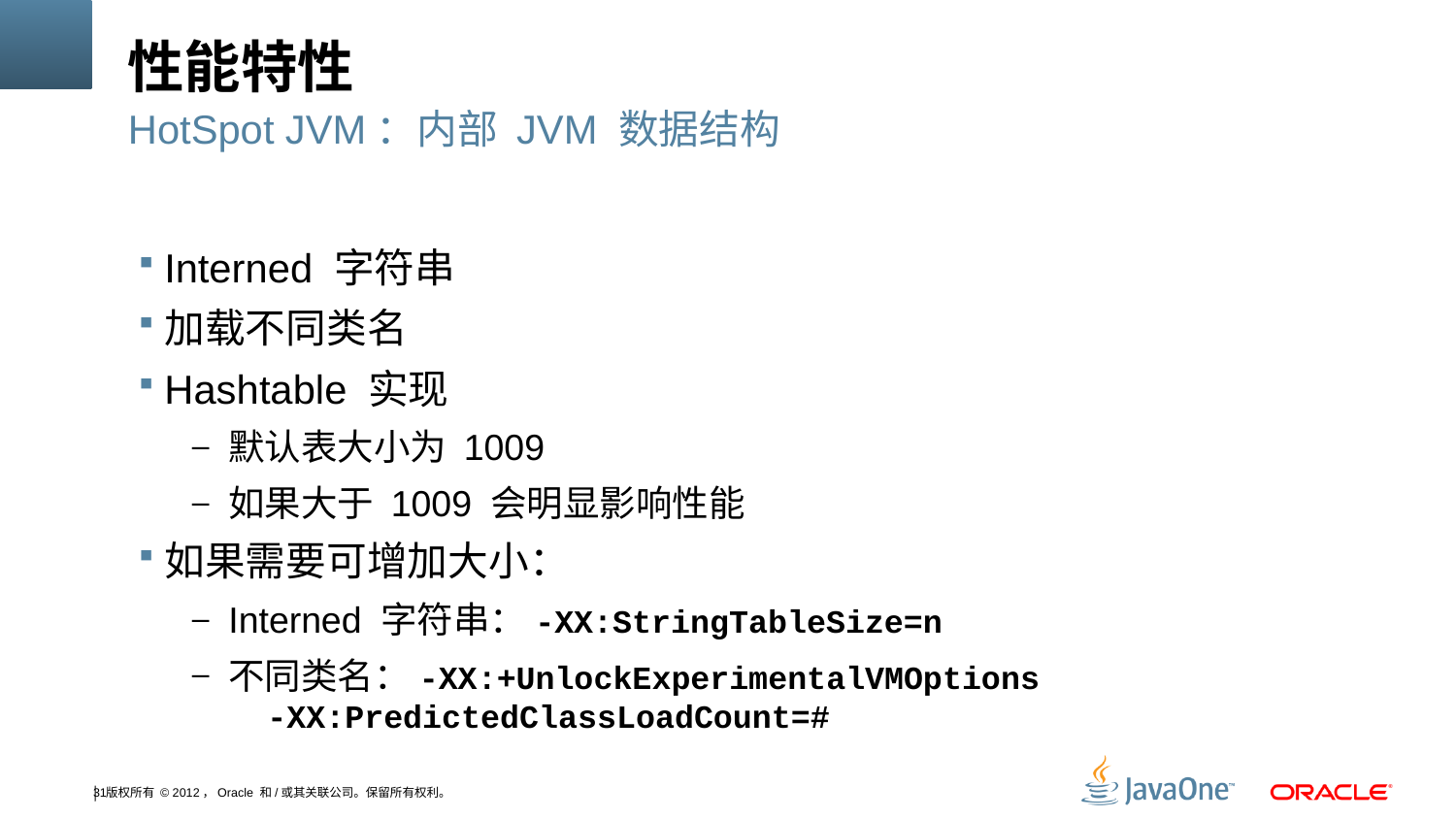

# 性能特性
HotSpot JVM：内部 JVM 数据结构
Interned 字符串
加载不同类名
Hashtable 实现
默认表大小为 1009
如果大于 1009 会明显影响性能
如果需要可增加大小：
Interned 字符串：-XX:StringTableSize=n
不同类名：-XX:+UnlockExperimentalVMOptions
  -XX:PredictedClassLoadCount=#